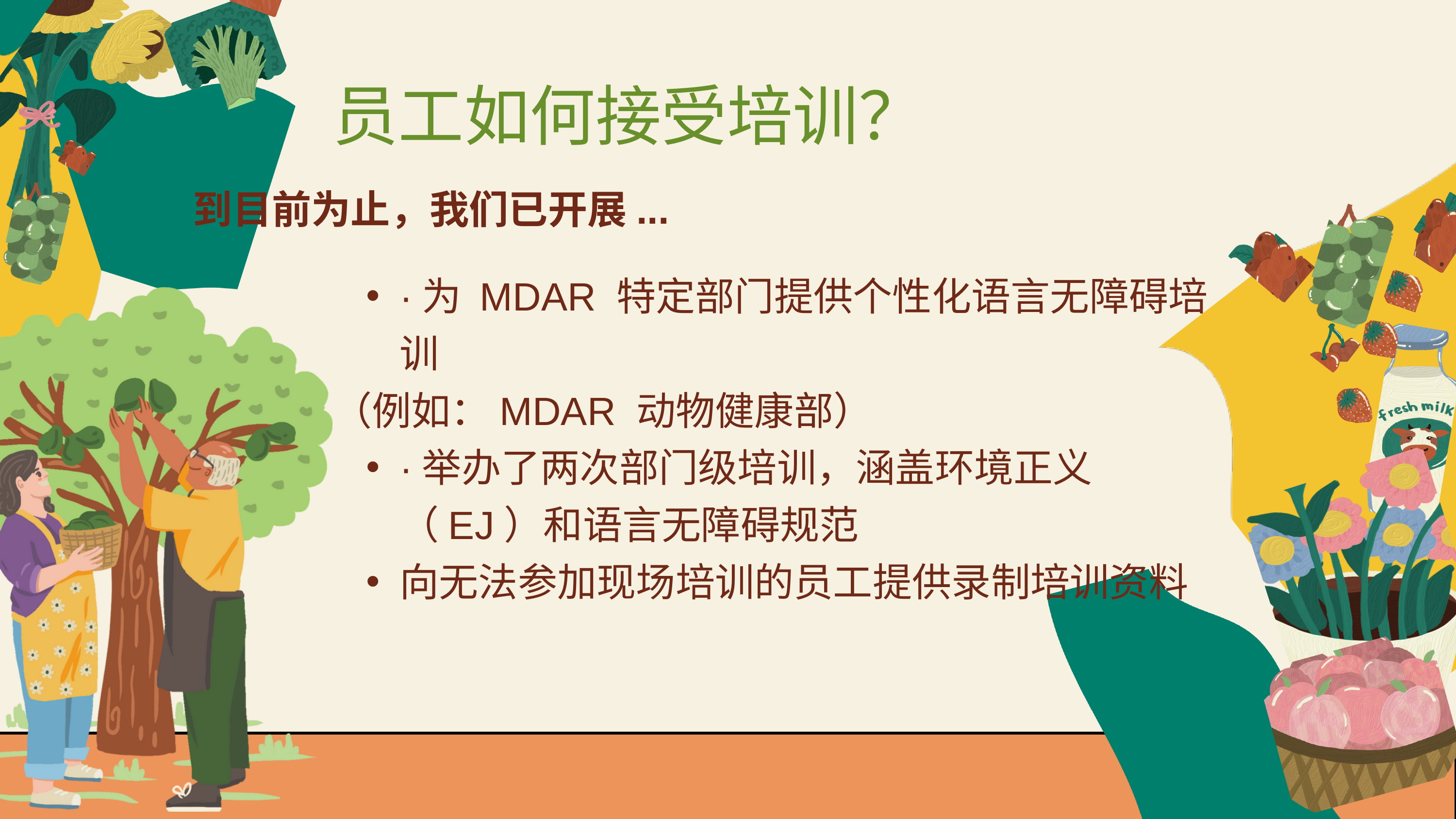

员工如何接受培训？

到目前为止，我们已开展...

·为 MDAR 特定部门提供个性化语言无障碍培训
（例如：MDAR 动物健康部）
·举办了两次部门级培训，涵盖环境正义（EJ）和语言无障碍规范
向无法参加现场培训的员工提供录制培训资料